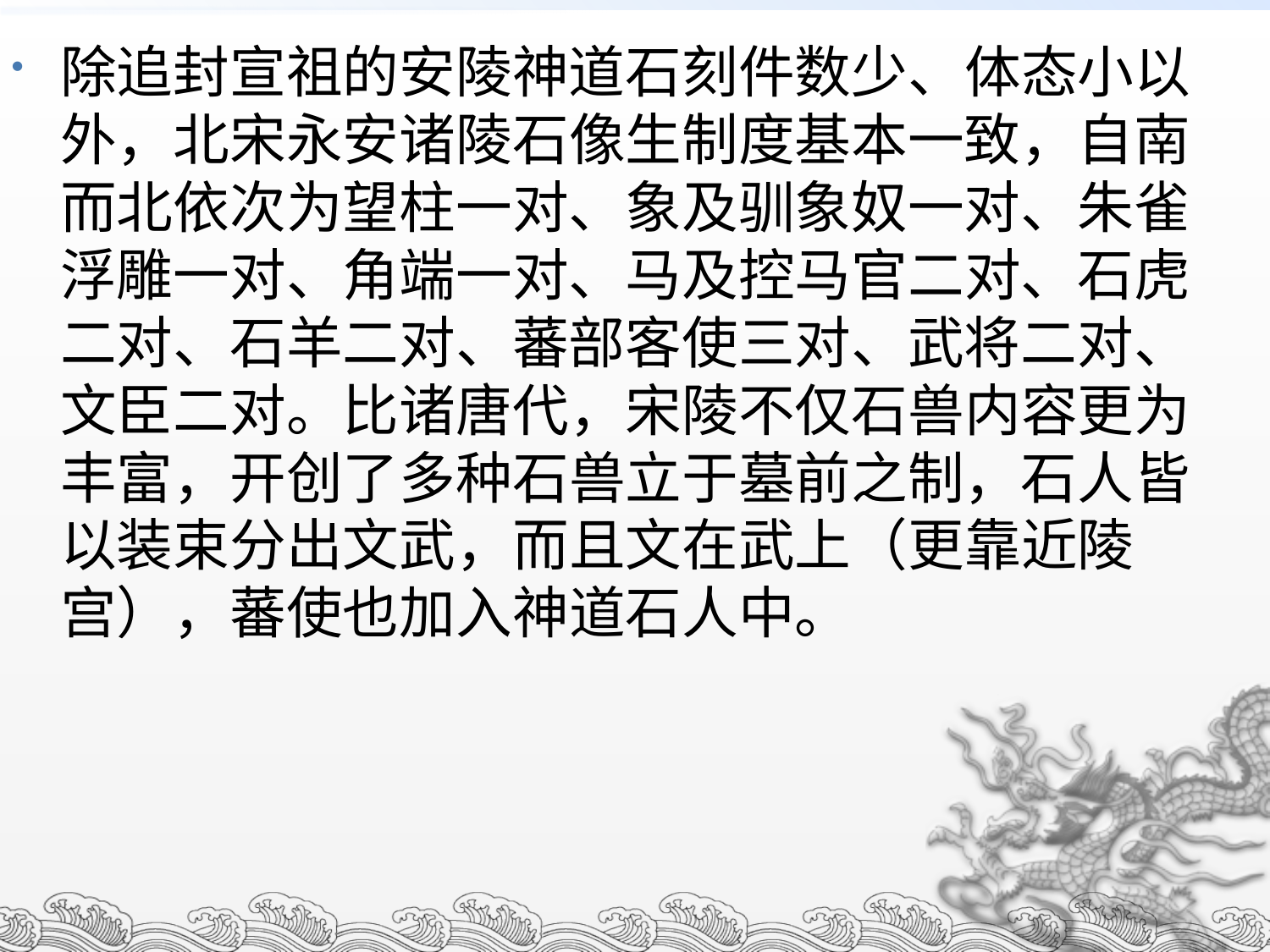

除追封宣祖的安陵神道石刻件数少、体态小以外，北宋永安诸陵石像生制度基本一致，自南而北依次为望柱一对、象及驯象奴一对、朱雀浮雕一对、角端一对、马及控马官二对、石虎二对、石羊二对、蕃部客使三对、武将二对、文臣二对。比诸唐代，宋陵不仅石兽内容更为丰富，开创了多种石兽立于墓前之制，石人皆以装束分出文武，而且文在武上（更靠近陵宫），蕃使也加入神道石人中。